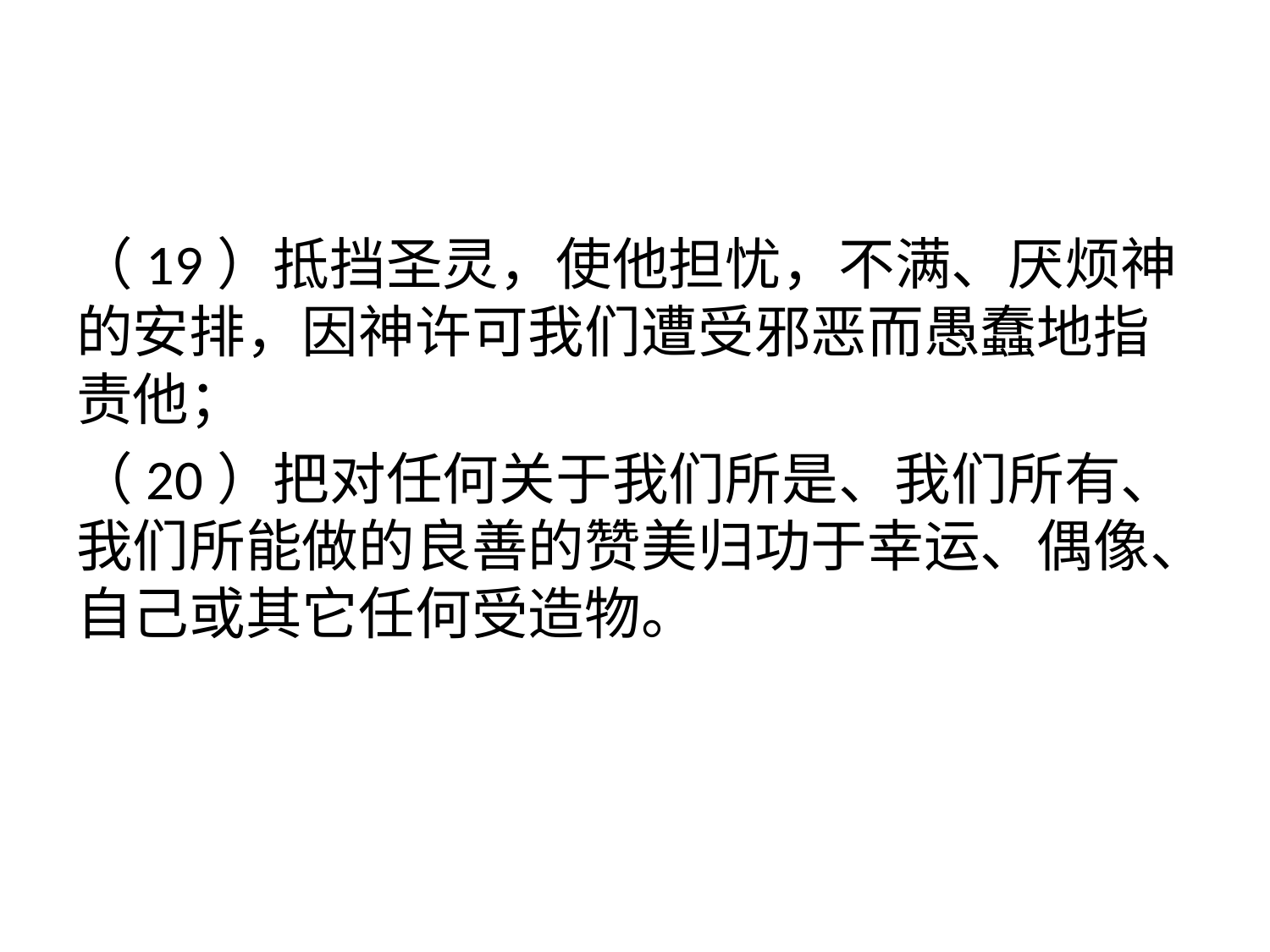

#
（19）抵挡圣灵，使他担忧，不满、厌烦神的安排，因神许可我们遭受邪恶而愚蠢地指责他；
（20）把对任何关于我们所是、我们所有、我们所能做的良善的赞美归功于幸运、偶像、自己或其它任何受造物。